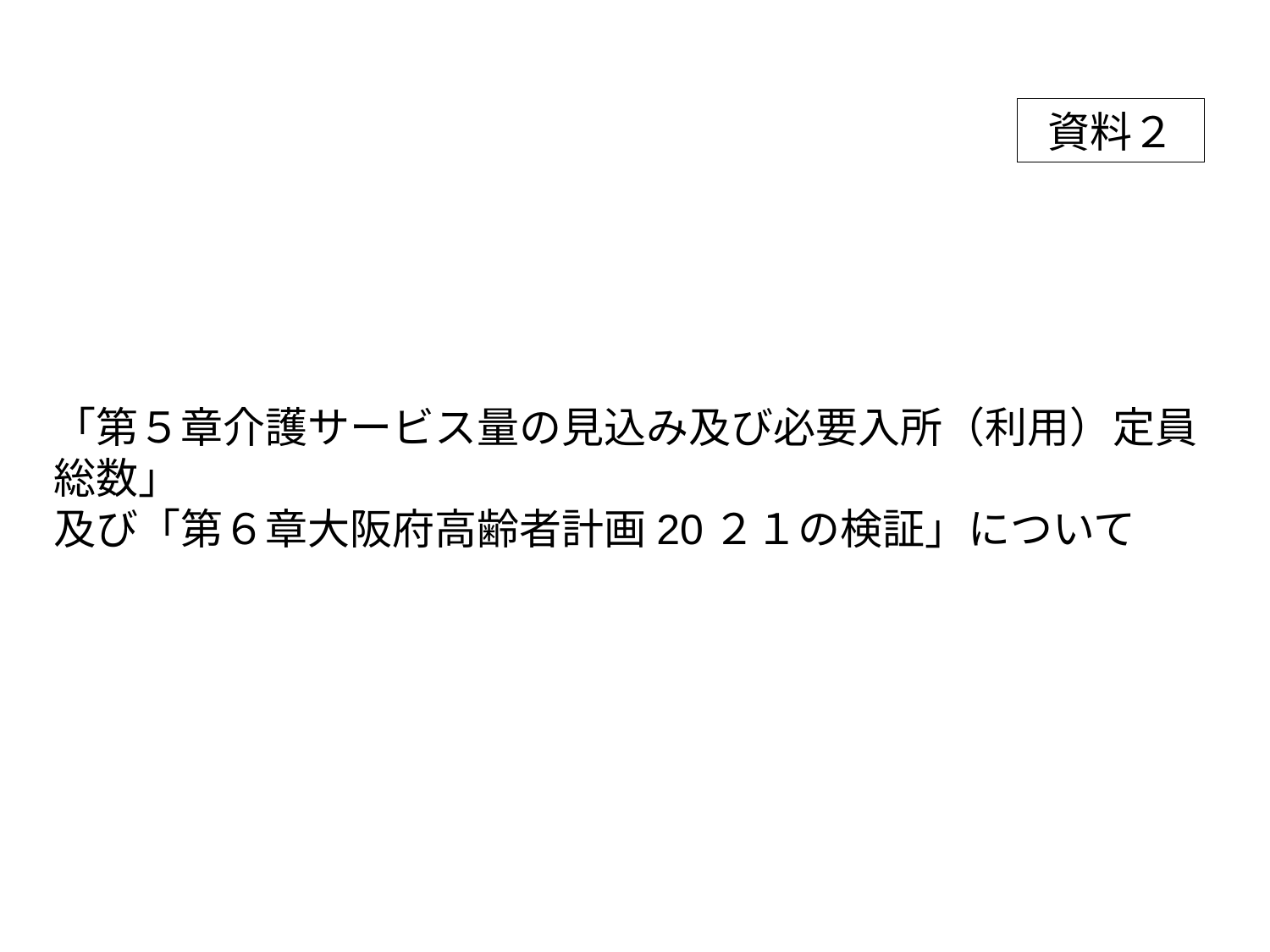

資料２
「第５章介護サービス量の見込み及び必要入所（利用）定員総数」
及び「第６章大阪府高齢者計画20２１の検証」について